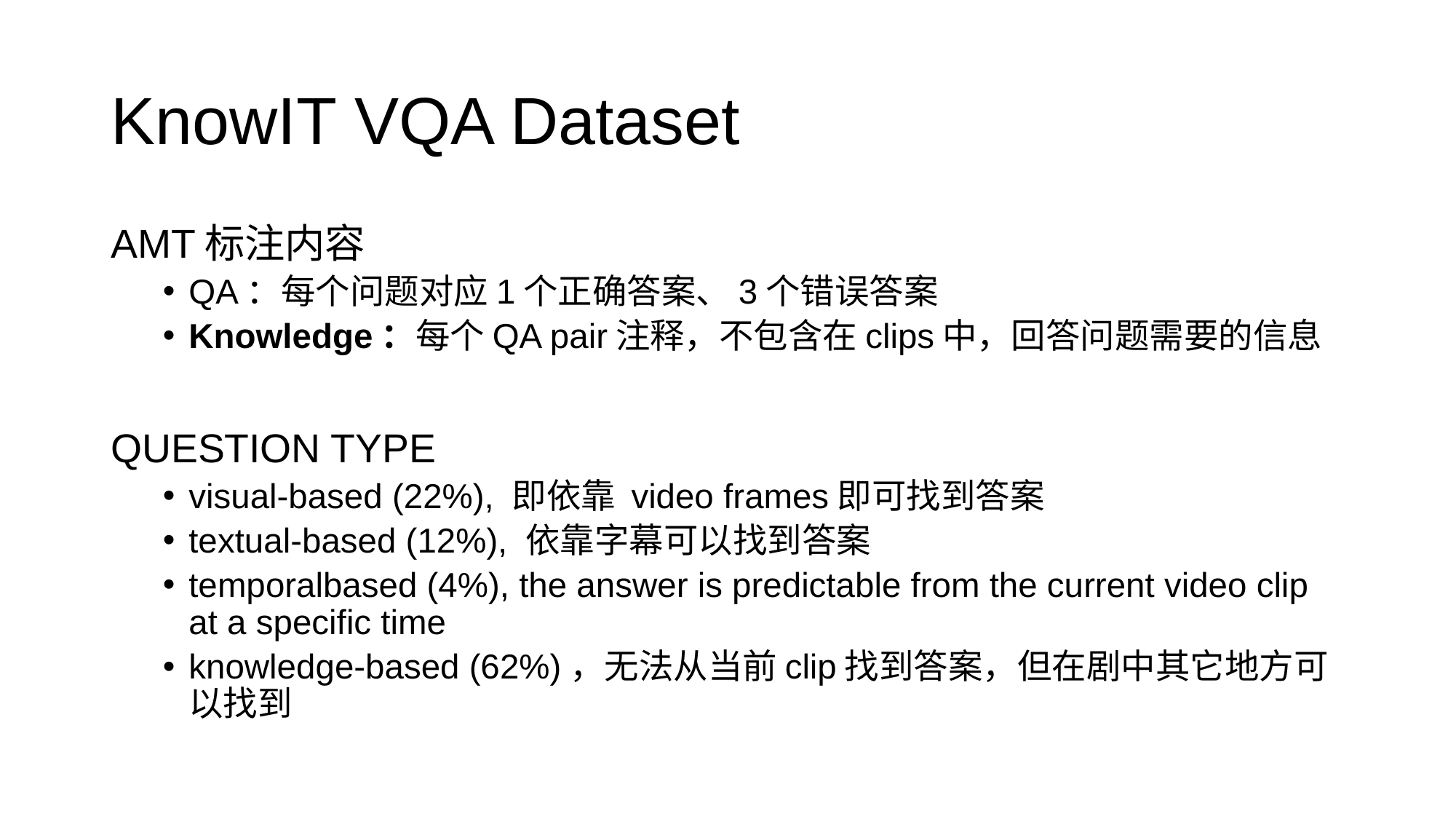

# KnowIT VQA Dataset
AMT标注内容
QA：每个问题对应1个正确答案、3个错误答案
Knowledge：每个QA pair注释，不包含在clips中，回答问题需要的信息

QUESTION TYPE
visual-based (22%), 即依靠 video frames即可找到答案
textual-based (12%), 依靠字幕可以找到答案
temporalbased (4%), the answer is predictable from the current video clip at a specific time
knowledge-based (62%)，无法从当前clip找到答案，但在剧中其它地方可以找到